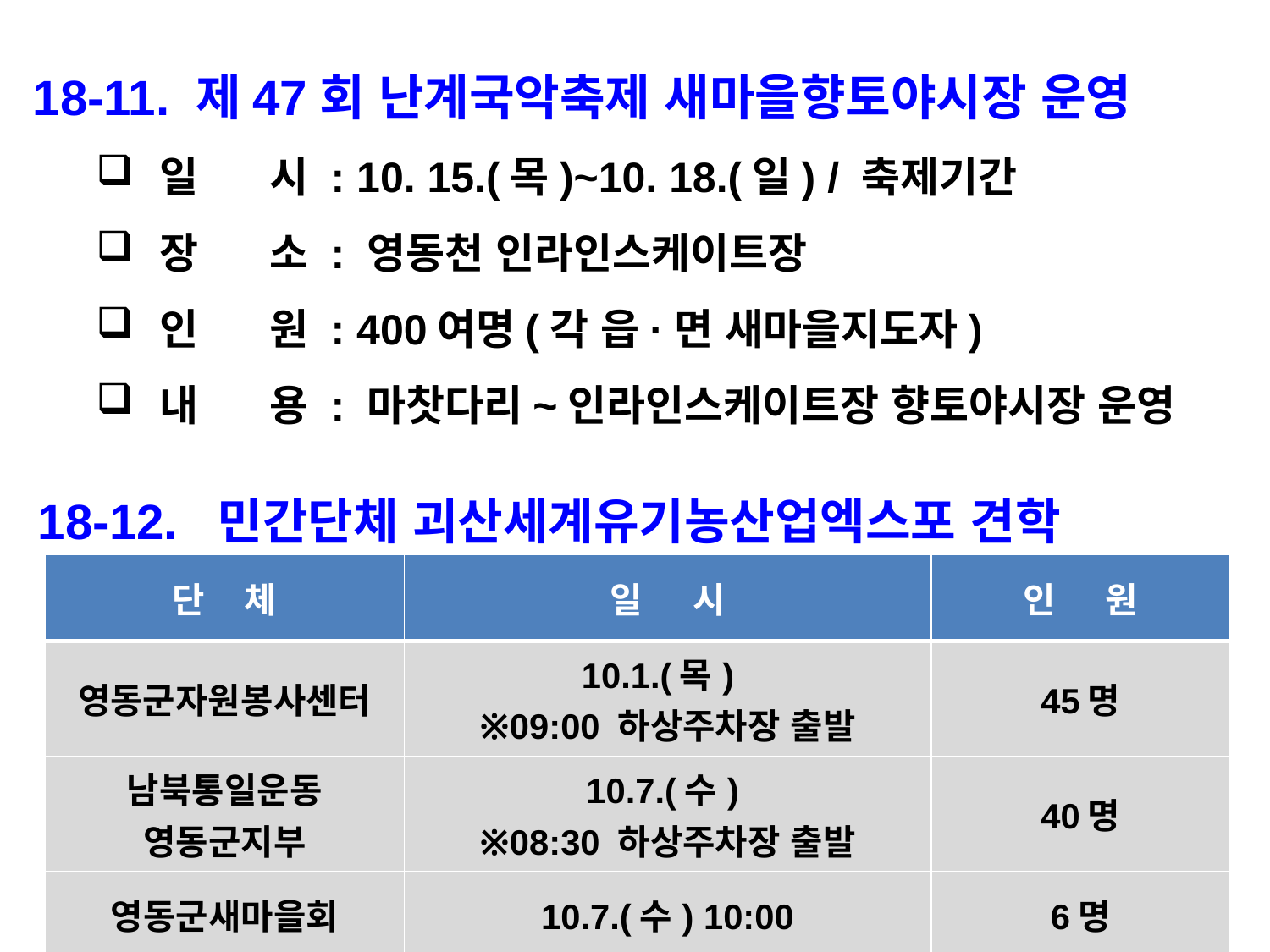

18-11. 제47회 난계국악축제 새마을향토야시장 운영
일      시 : 10. 15.(목)~10. 18.(일) / 축제기간
장      소 : 영동천 인라인스케이트장
인      원 : 400여명(각 읍·면 새마을지도자)
내      용 : 마찻다리~인라인스케이트장 향토야시장 운영
18-12.  민간단체 괴산세계유기농산업엑스포 견학

| 단 체 | 일 시 | 인 원 |
| --- | --- | --- |
| 영동군자원봉사센터 | 10.1.(목) ※09:00 하상주차장 출발 | 45명 |
| 남북통일운동 영동군지부 | 10.7.(수) ※08:30 하상주차장 출발 | 40명 |
| 영동군새마을회 | 10.7.(수) 10:00 | 6명 |